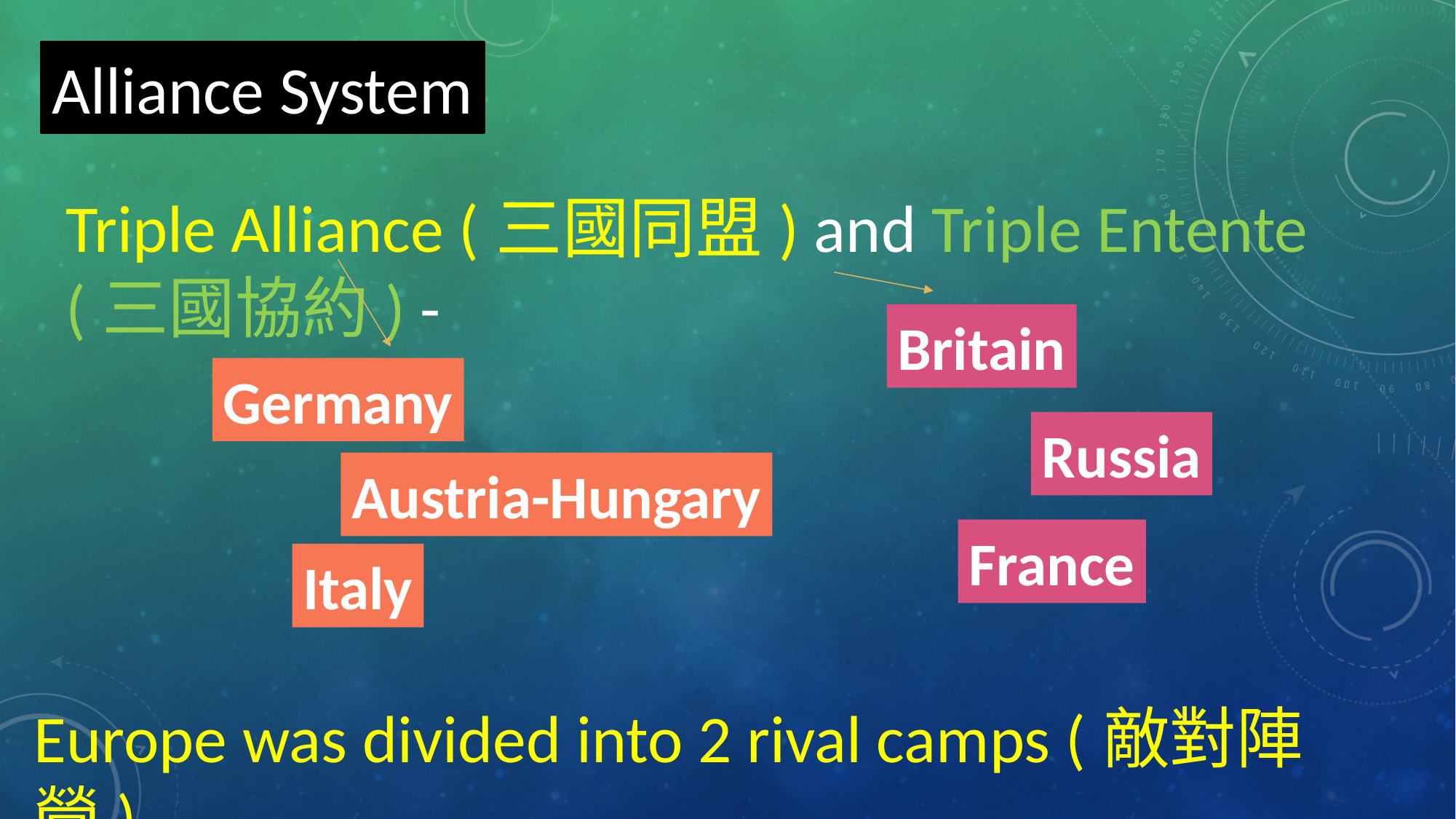

Alliance System
Triple Alliance (三國同盟) and Triple Entente (三國協約) -
Britain
Germany
Russia
Austria-Hungary
France
Italy
Europe was divided into 2 rival camps (敵對陣營)